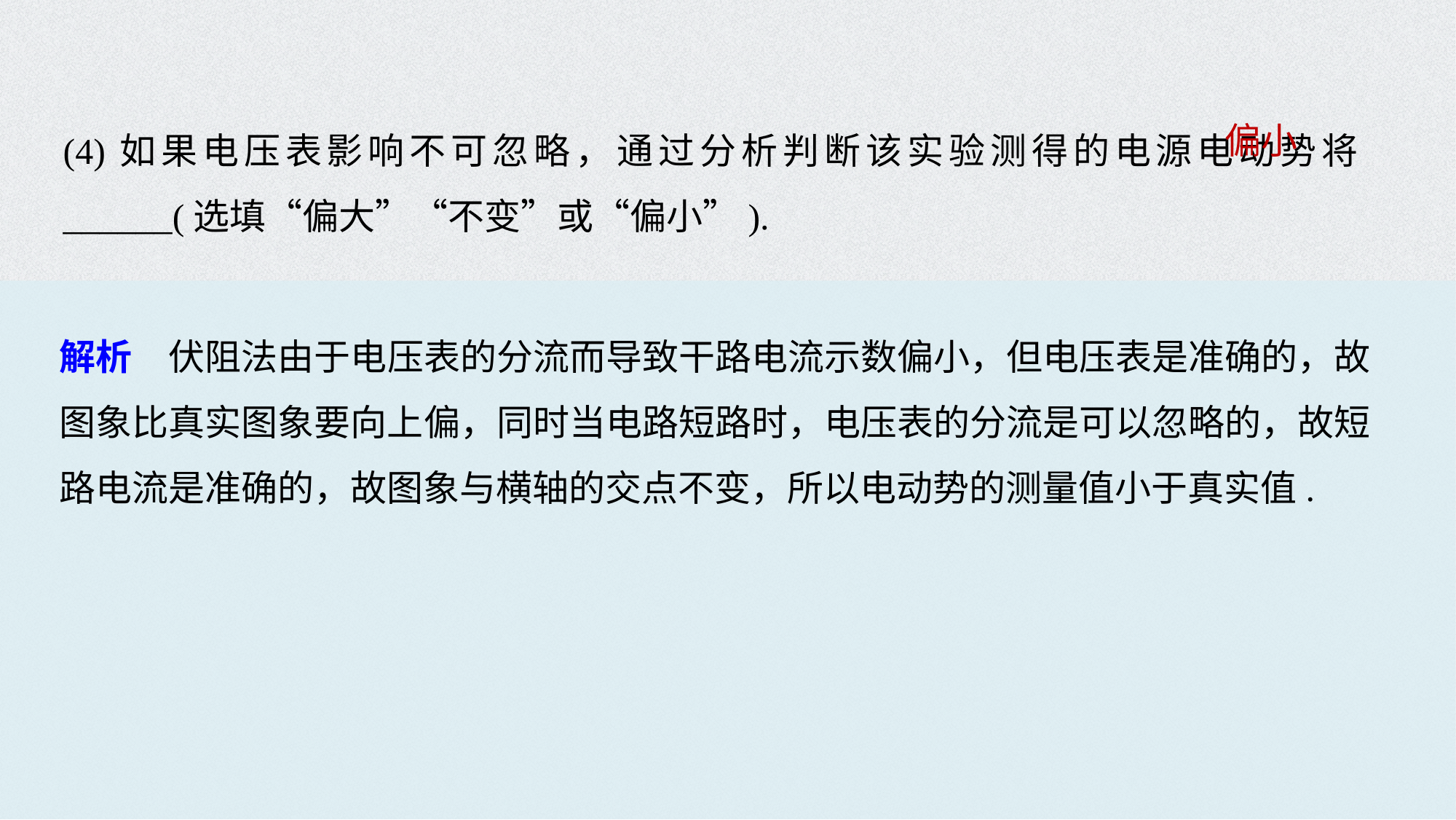

(4)如果电压表影响不可忽略，通过分析判断该实验测得的电源电动势将______(选填“偏大”“不变”或“偏小”).
偏小
解析　伏阻法由于电压表的分流而导致干路电流示数偏小，但电压表是准确的，故图象比真实图象要向上偏，同时当电路短路时，电压表的分流是可以忽略的，故短路电流是准确的，故图象与横轴的交点不变，所以电动势的测量值小于真实值.